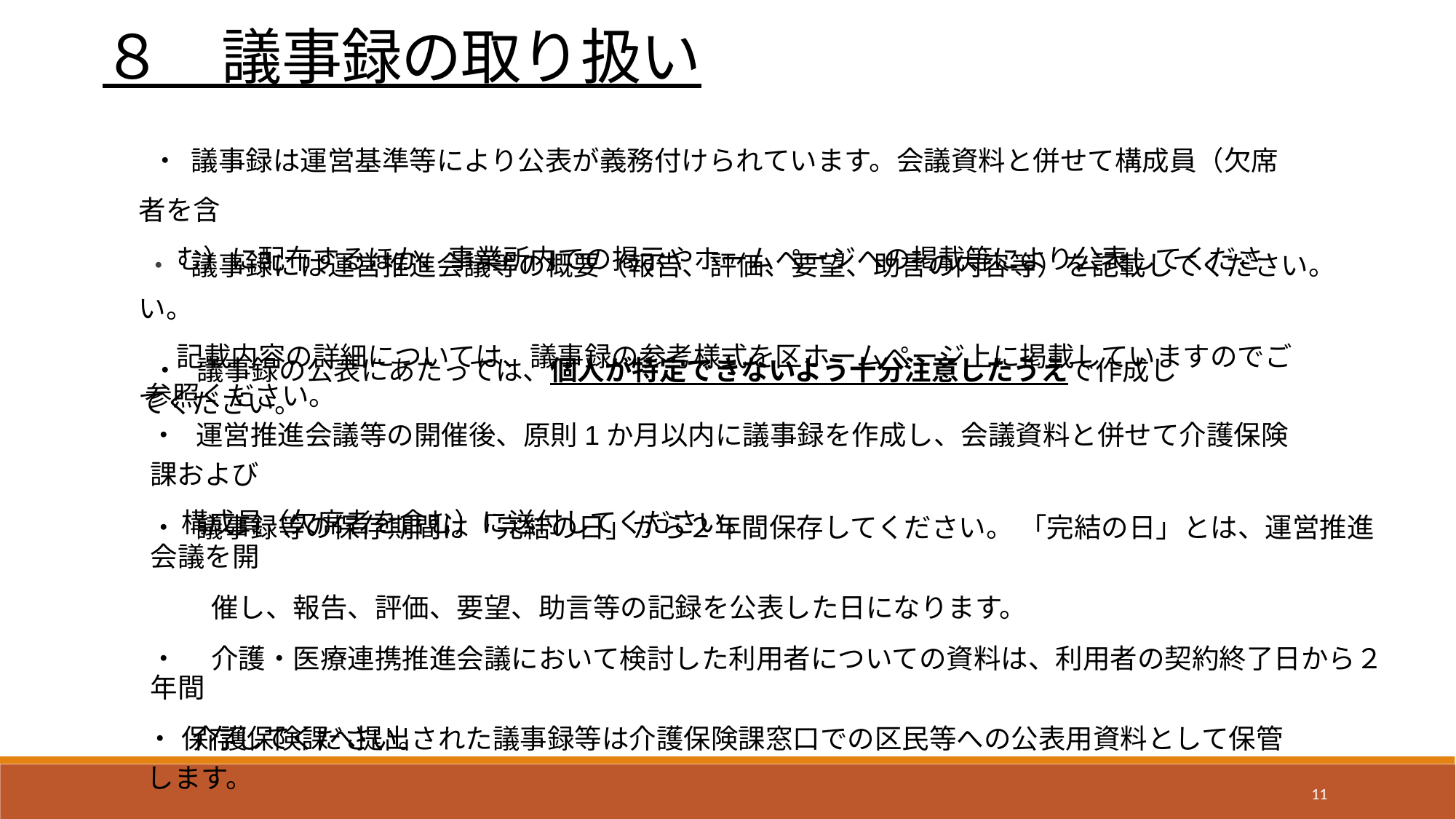

８　議事録の取り扱い
 ・  議事録は運営基準等により公表が義務付けられています。会議資料と併せて構成員（欠席者を含
     む）に配布するほか、事業所内での掲示やホームページへの掲載等により公表してください。
・   議事録には運営推進会議等の概要（報告、評価、要望、助言の内容等）を記載してください。
    記載内容の詳細については、議事録の参考様式を区ホームページ上に掲載していますのでご参照ください。

 ・   議事録の公表にあたっては、個人が特定できないよう十分注意したうえで作成してください。

・   運営推進会議等の開催後、原則1か月以内に議事録を作成し、会議資料と併せて介護保険課および
    構成員（欠席者を含む）に送付してください。
・   議事録等の保存期間は「完結の日」から２年間保存してください。 「完結の日」とは、運営推進会議を開
　　 催し、報告、評価、要望、助言等の記録を公表した日になります。
・　 介護・医療連携推進会議において検討した利用者についての資料は、利用者の契約終了日から２年間
    保存してください。

・   介護保険課へ提出された議事録等は介護保険課窓口での区民等への公表用資料として保管します。

11